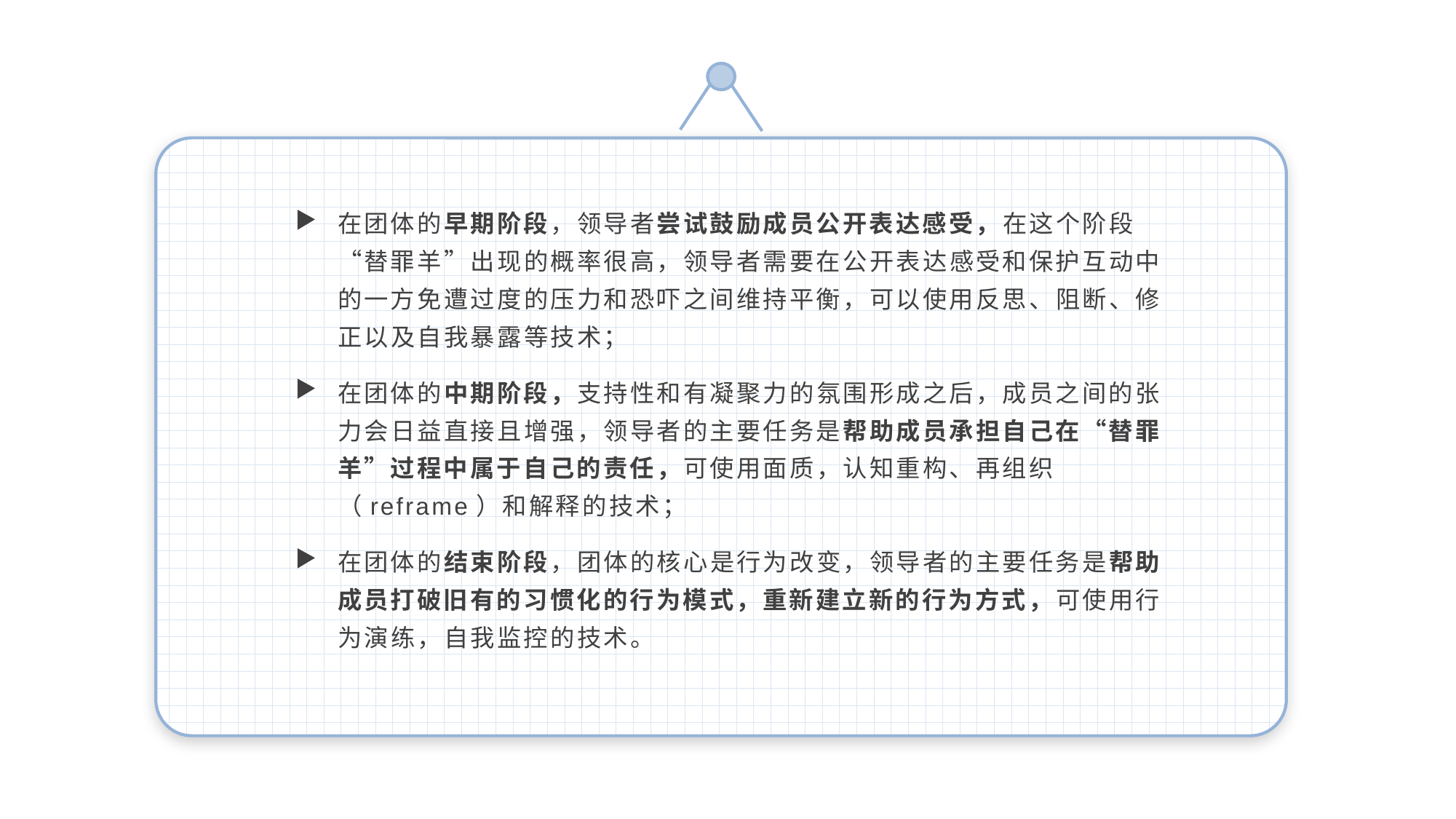

在团体的早期阶段，领导者尝试鼓励成员公开表达感受，在这个阶段“替罪羊”出现的概率很高，领导者需要在公开表达感受和保护互动中的一方免遭过度的压力和恐吓之间维持平衡，可以使用反思、阻断、修正以及自我暴露等技术；
在团体的中期阶段，支持性和有凝聚力的氛围形成之后，成员之间的张力会日益直接且增强，领导者的主要任务是帮助成员承担自己在“替罪羊”过程中属于自己的责任，可使用面质，认知重构、再组织（reframe）和解释的技术；
在团体的结束阶段，团体的核心是行为改变，领导者的主要任务是帮助成员打破旧有的习惯化的行为模式，重新建立新的行为方式，可使用行为演练，自我监控的技术。